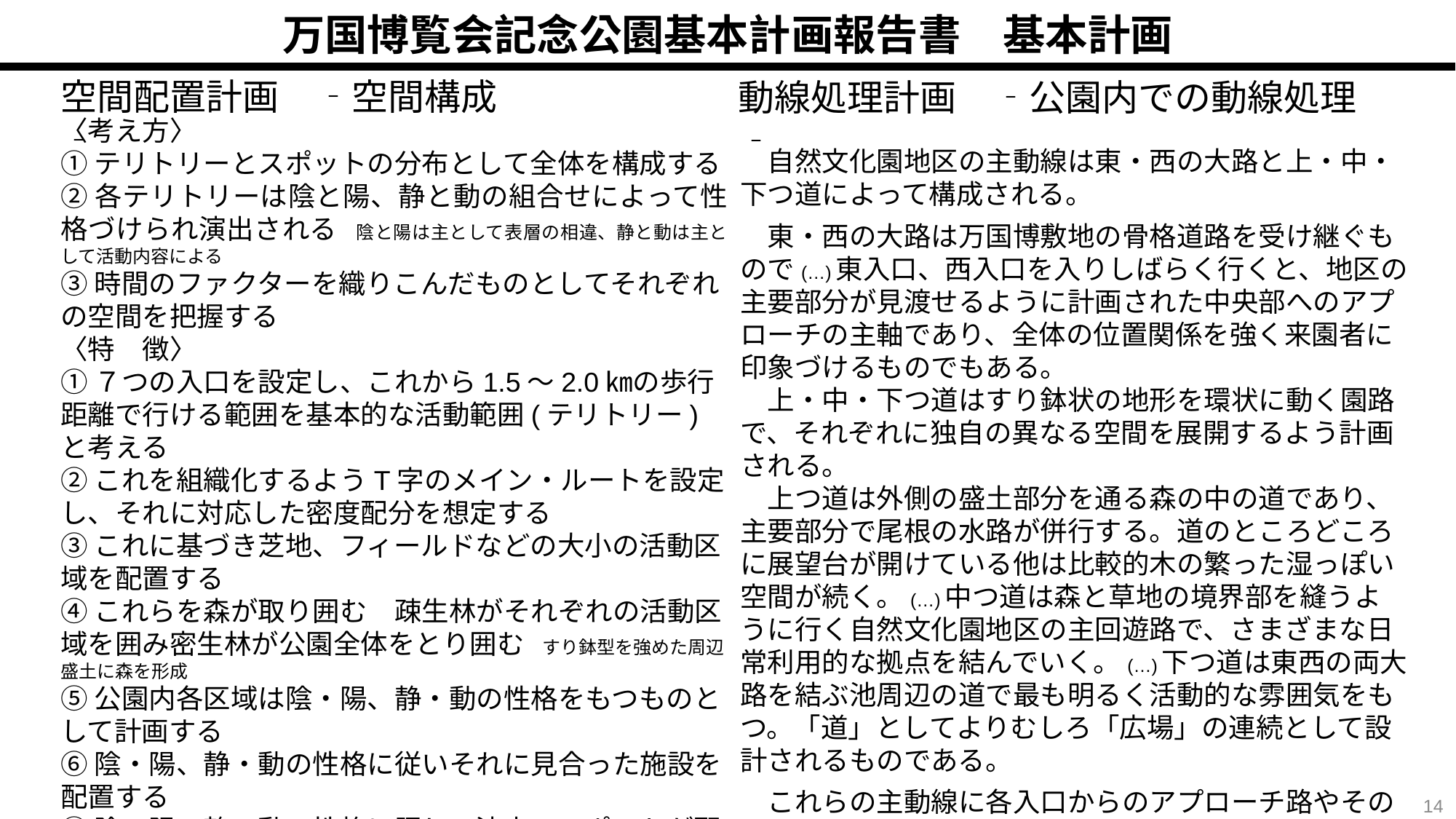

万国博覧会記念公園基本計画報告書　基本計画
空間配置計画　‐空間構成‐
動線処理計画　‐公園内での動線処理‐

〈考え方〉
①テリトリーとスポットの分布として全体を構成する
②各テリトリーは陰と陽、静と動の組合せによって性格づけられ演出される　陰と陽は主として表層の相違、静と動は主として活動内容による
③時間のファクターを織りこんだものとしてそれぞれの空間を把握する
〈特　徴〉
①７つの入口を設定し、これから1.5～2.0㎞の歩行距離で行ける範囲を基本的な活動範囲(テリトリー)と考える
②これを組織化するようT字のメイン・ルートを設定し、それに対応した密度配分を想定する
③これに基づき芝地、フィールドなどの大小の活動区域を配置する
④これらを森が取り囲む　疎生林がそれぞれの活動区域を囲み密生林が公園全体をとり囲む　すり鉢型を強めた周辺盛土に森を形成
⑤公園内各区域は陰・陽、静・動の性格をもつものとして計画する
⑥陰・陽、静・動の性格に従いそれに見合った施設を配置する
⑦陰・陽、静・動の性格に照して演出のスポットが配される　その主要なものは表流水系と関連して配される　またそれらを園路によって組織づける
　自然文化園地区の主動線は東・西の大路と上・中・下つ道によって構成される。
　東・西の大路は万国博敷地の骨格道路を受け継ぐもので(…)東入口、西入口を入りしばらく行くと、地区の主要部分が見渡せるように計画された中央部へのアプローチの主軸であり、全体の位置関係を強く来園者に印象づけるものでもある。
　上・中・下つ道はすり鉢状の地形を環状に動く園路で、それぞれに独自の異なる空間を展開するよう計画される。
　上つ道は外側の盛土部分を通る森の中の道であり、主要部分で尾根の水路が併行する。道のところどころに展望台が開けている他は比較的木の繁った湿っぽい空間が続く。(…)中つ道は森と草地の境界部を縫うように行く自然文化園地区の主回遊路で、さまざまな日常利用的な拠点を結んでいく。(…)下つ道は東西の両大路を結ぶ池周辺の道で最も明るく活動的な雰囲気をもつ。「道」としてよりむしろ「広場」の連続として設計されるものである。
　これらの主動線に各入口からのアプローチ路やその他のサブ・ルートが交錯しながら全体のネットワークが構成される。主要な交点にはテラスや花園などの景観的なスポットが配される。
14